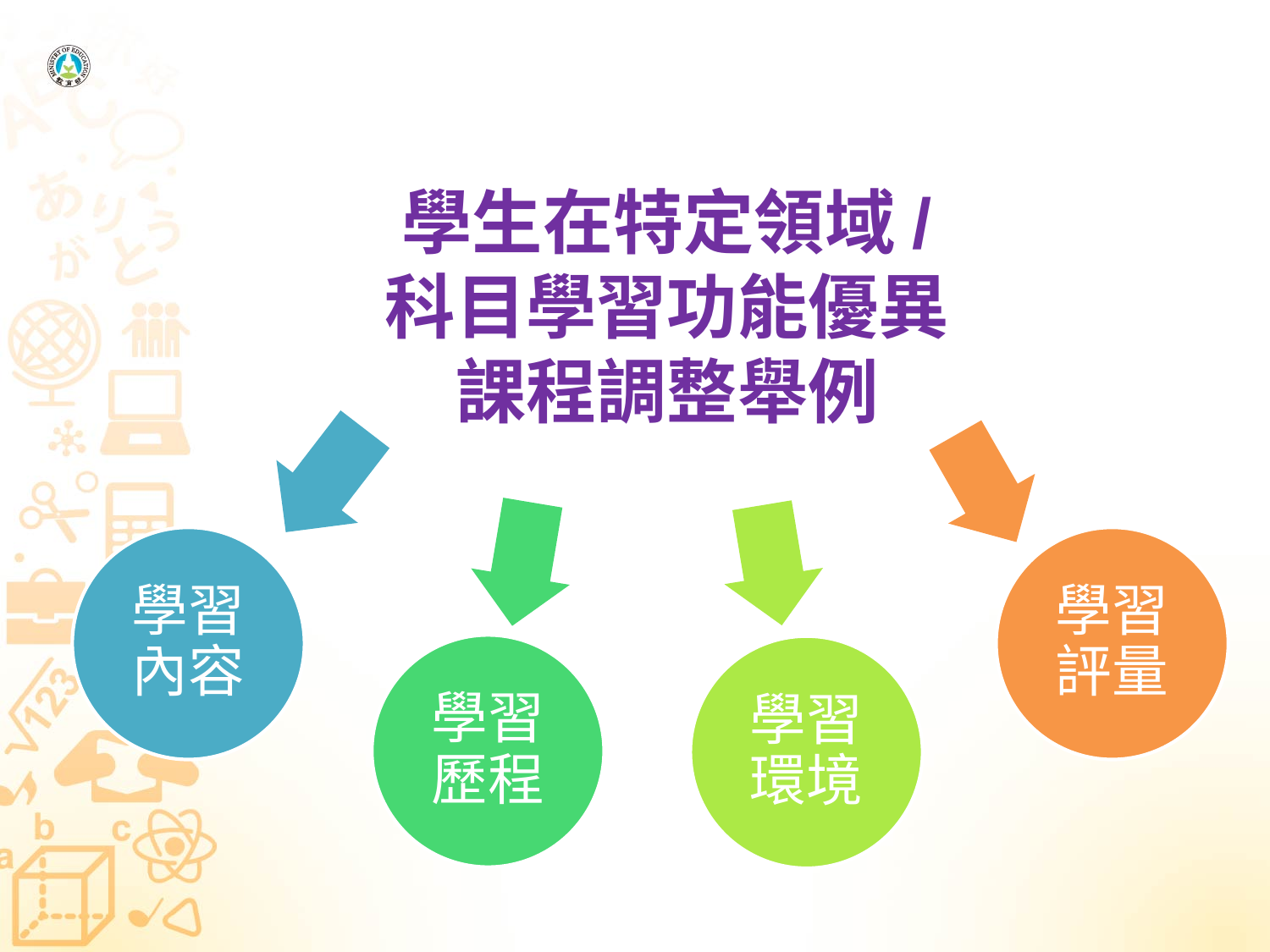

# 學生在特定領域/ 科目學習功能優異 課程調整舉例

學習內容

學習評量

學習歷程

學習環境